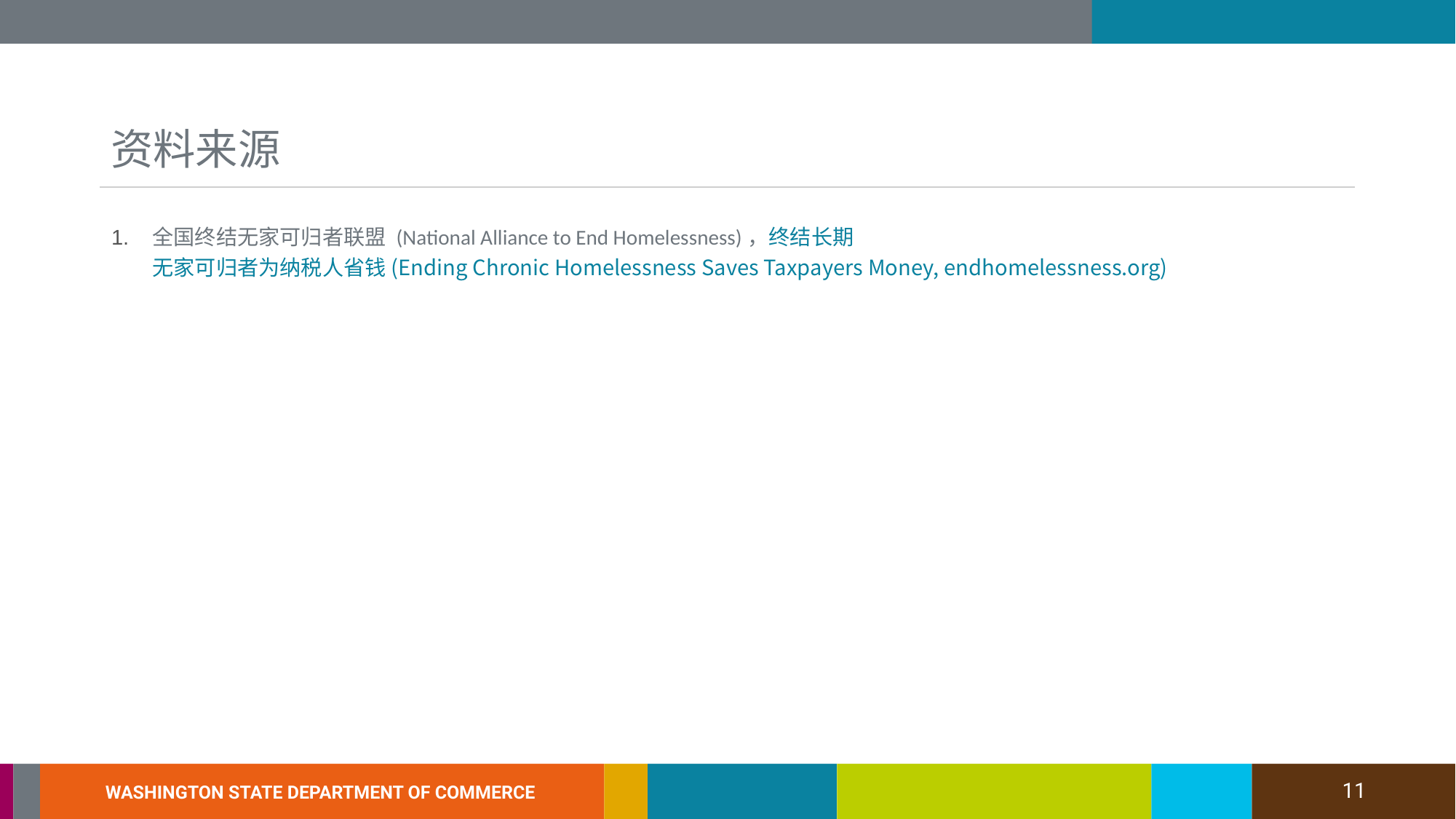

# 资料来源
全国终结无家可归者联盟 (National Alliance to End Homelessness)，终结长期无家可归者为纳税人省钱 (Ending Chronic Homelessness Saves Taxpayers Money, endhomelessness.org)